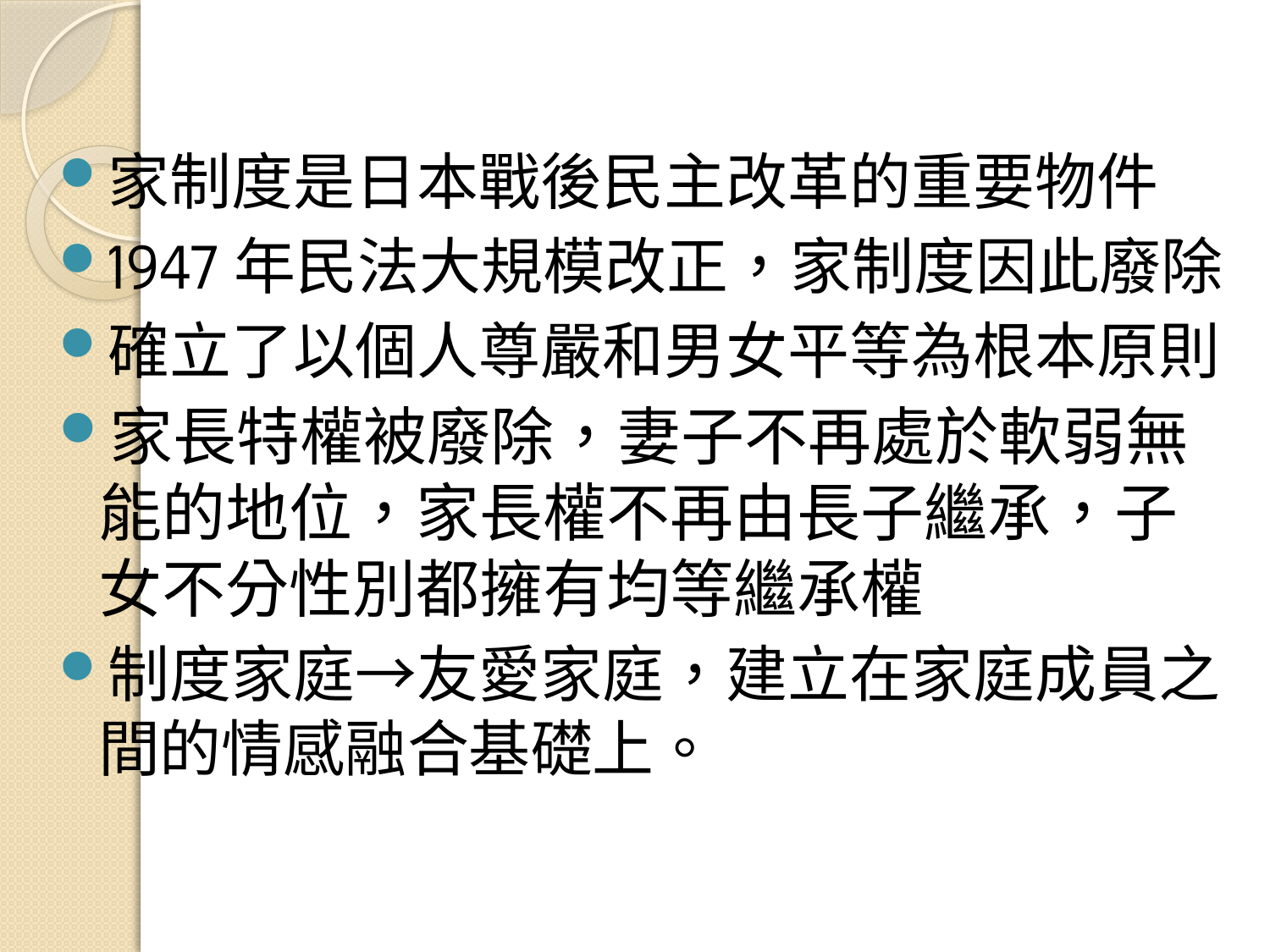

家制度是日本戰後民主改革的重要物件
1947年民法大規模改正，家制度因此廢除
確立了以個人尊嚴和男女平等為根本原則
家長特權被廢除，妻子不再處於軟弱無能的地位，家長權不再由長子繼承，子女不分性別都擁有均等繼承權
制度家庭→友愛家庭，建立在家庭成員之間的情感融合基礎上。